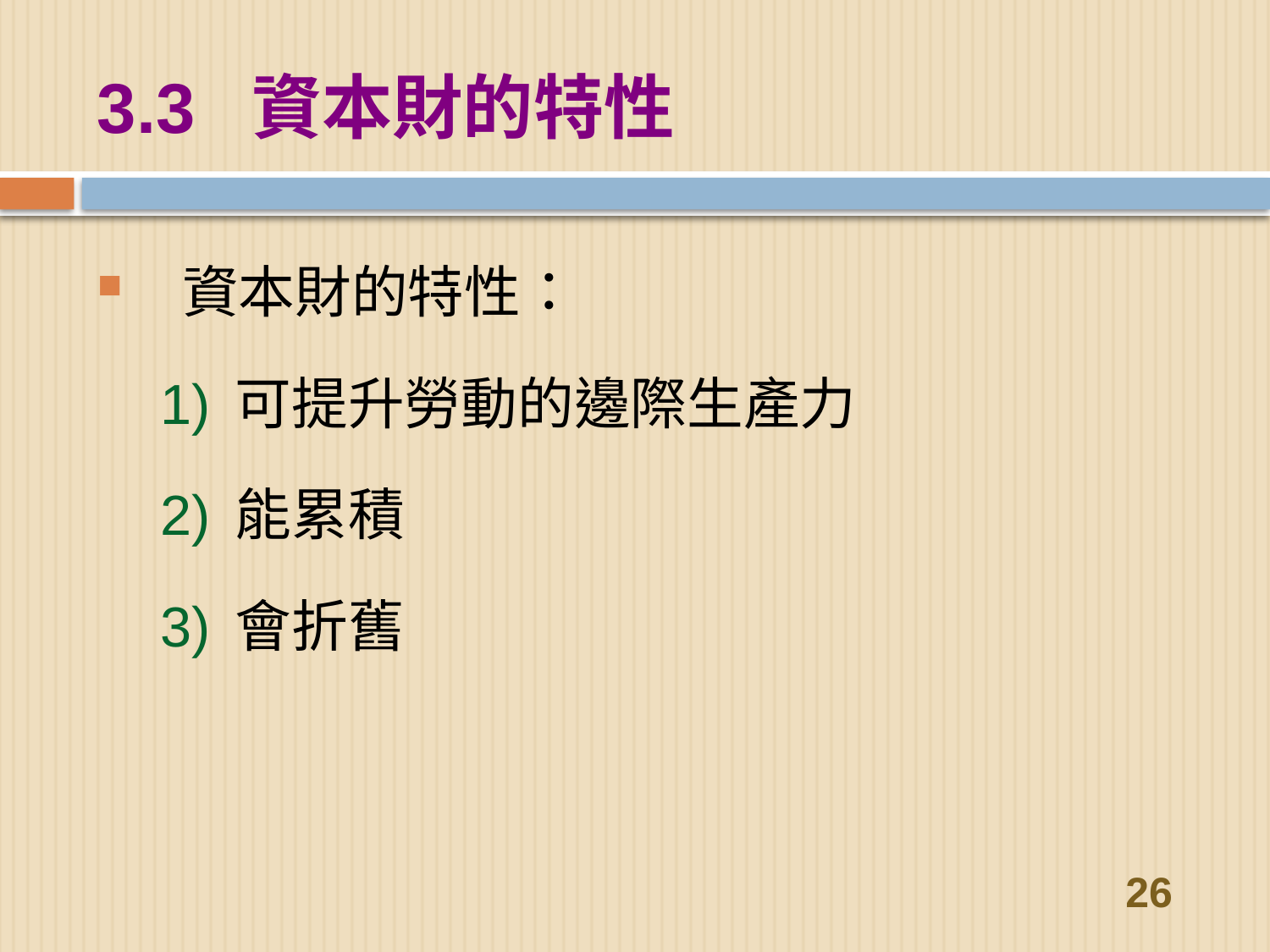

# 3.3  資本財的特性
資本財的特性：
可提升勞動的邊際生產力
能累積
會折舊
26